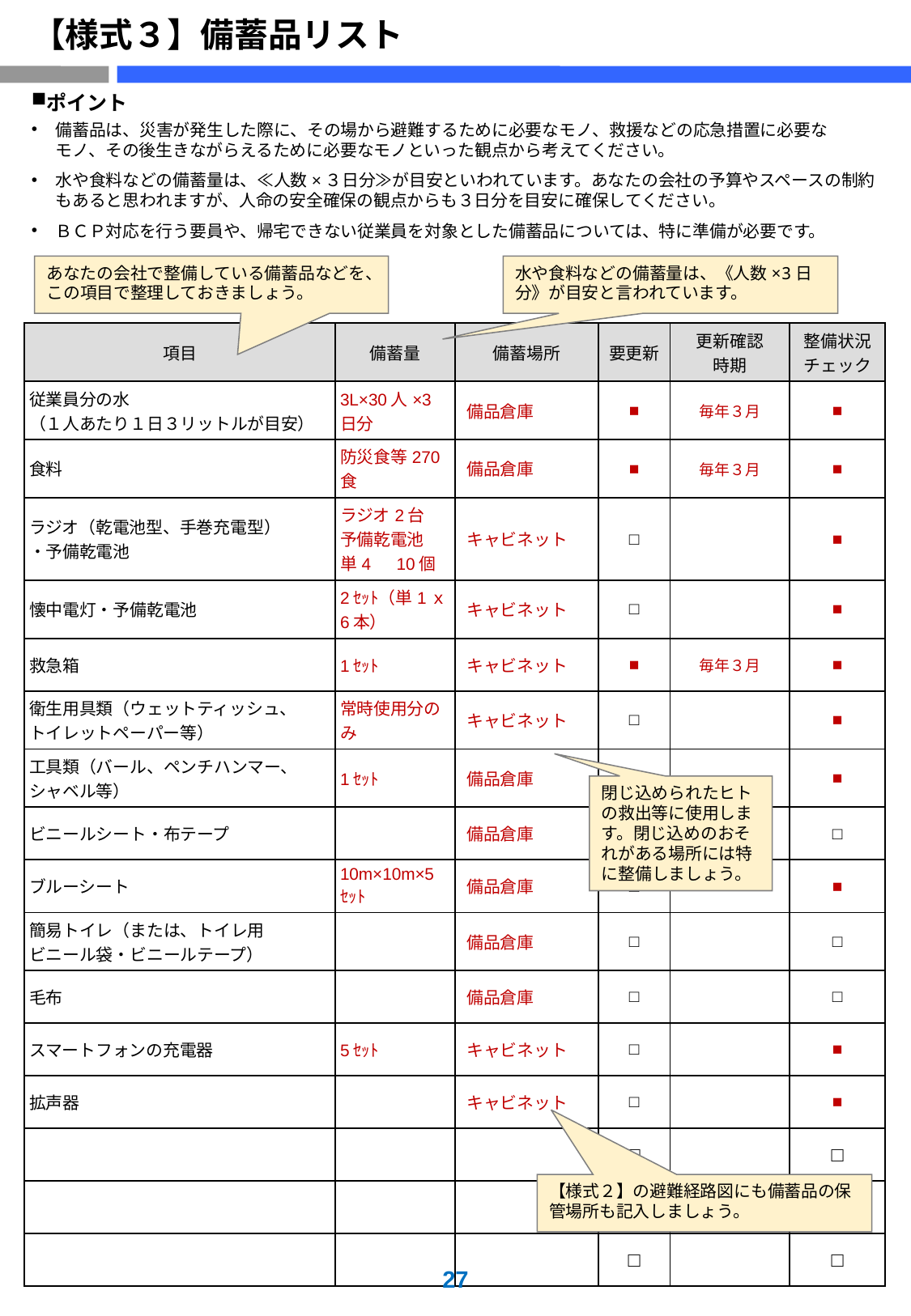

# 【様式３】備蓄品リスト
ポイント
備蓄品は、災害が発生した際に、その場から避難するために必要なモノ、救援などの応急措置に必要な
モノ、その後生きながらえるために必要なモノといった観点から考えてください。
水や食料などの備蓄量は、≪人数×３日分≫が目安といわれています。あなたの会社の予算やスペースの制約もあると思われますが、人命の安全確保の観点からも３日分を目安に確保してください。
ＢＣＰ対応を行う要員や、帰宅できない従業員を対象とした備蓄品については、特に準備が必要です。
あなたの会社で整備している備蓄品などを、この項目で整理しておきましょう。
水や食料などの備蓄量は、《人数×3日分》が目安と言われています。
| 項目 | 備蓄量 | 備蓄場所 | 要更新 | 更新確認 時期 | 整備状況チェック |
| --- | --- | --- | --- | --- | --- |
| 従業員分の水 （１人あたり１日３リットルが目安） | 3L×30人×3日分 | 備品倉庫 | ■ | 毎年３月 | ■ |
| 食料 | 防災食等270食 | 備品倉庫 | ■ | 毎年３月 | ■ |
| ラジオ（乾電池型、手巻充電型） ・予備乾電池 | ラジオ2台 予備乾電池　単4　10個 | キャビネット | □ |  | ■ |
| 懐中電灯・予備乾電池 | 2ｾｯﾄ（単1ｘ6本） | キャビネット | □ |  | ■ |
| 救急箱 | 1ｾｯﾄ | キャビネット | ■ | 毎年３月 | ■ |
| 衛生用具類（ウェットティッシュ、 トイレットペーパー等） | 常時使用分のみ | キャビネット | □ |  | ■ |
| 工具類（バール、ペンチハンマー、シャベル等） | 1ｾｯﾄ | 備品倉庫 | □ |  | ■ |
| ビニールシート・布テープ |  | 備品倉庫 | □ |  | □ |
| ブルーシート | 10m×10m×5ｾｯﾄ | 備品倉庫 | □ |  | ■ |
| 簡易トイレ（または、トイレ用 ビニール袋・ビニールテープ） |  | 備品倉庫 | □ |  | □ |
| 毛布 |  | 備品倉庫 | □ |  | □ |
| スマートフォンの充電器 | 5ｾｯﾄ | キャビネット | □ |  | ■ |
| 拡声器 |  | キャビネット | □ |  | ■ |
|  |  |  | □ |  | □ |
|  |  |  | □ |  | □ |
|  |  |  | □ |  | □ |
閉じ込められたヒトの救出等に使用します。閉じ込めのおそれがある場所には特に整備しましょう。
【様式２】の避難経路図にも備蓄品の保管場所も記入しましょう。
27